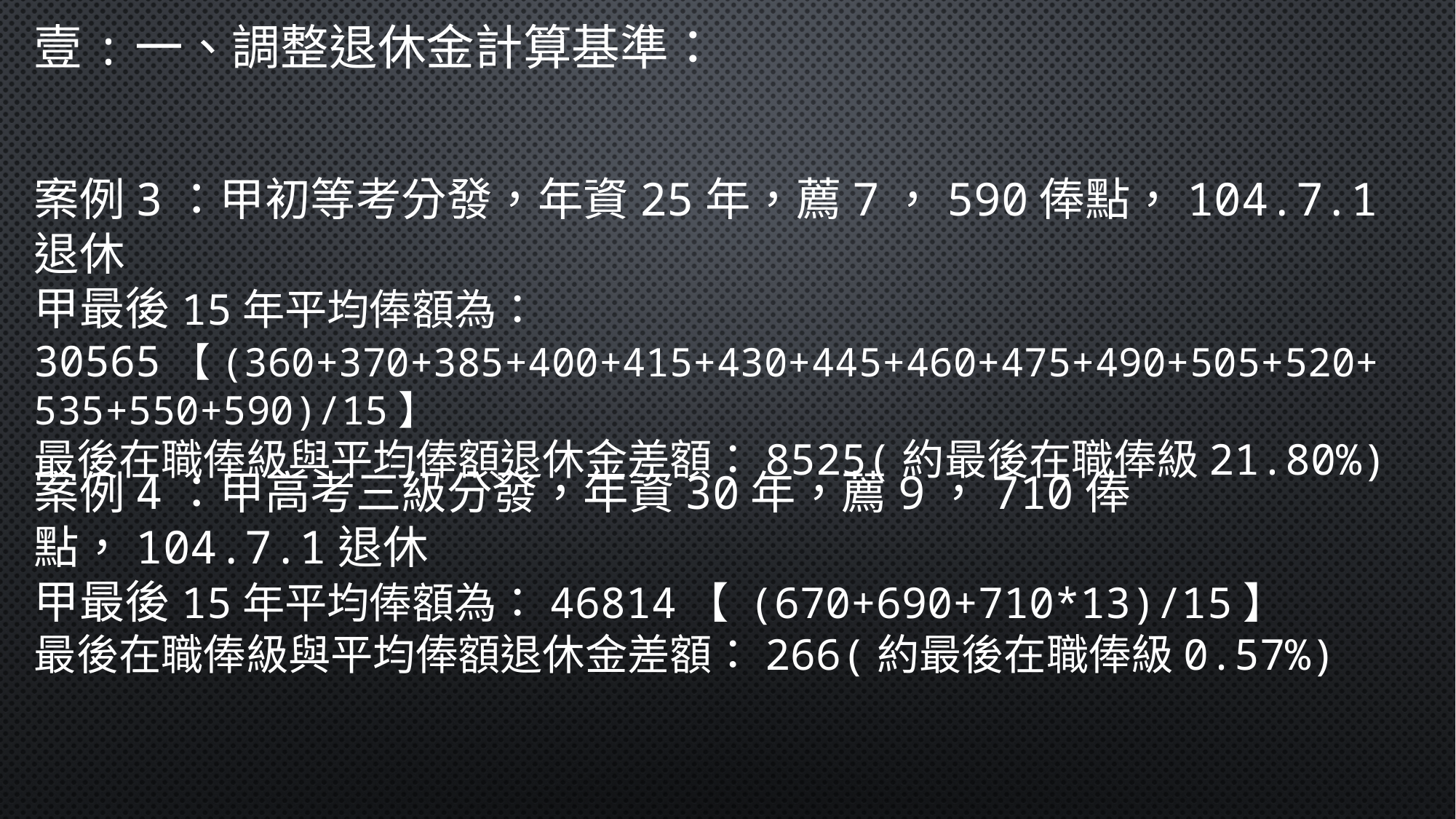

壹:一、調整退休金計算基準：

案例3：甲初等考分發，年資25年，薦7，590俸點，104.7.1退休
甲最後15年平均俸額為：30565【(360+370+385+400+415+430+445+460+475+490+505+520+535+550+590)/15】
最後在職俸級與平均俸額退休金差額：8525(約最後在職俸級21.80%)
案例4：甲高考三級分發，年資30年，薦9，710俸點，104.7.1退休
甲最後15年平均俸額為：46814【 (670+690+710*13)/15】
最後在職俸級與平均俸額退休金差額：266(約最後在職俸級0.57%)